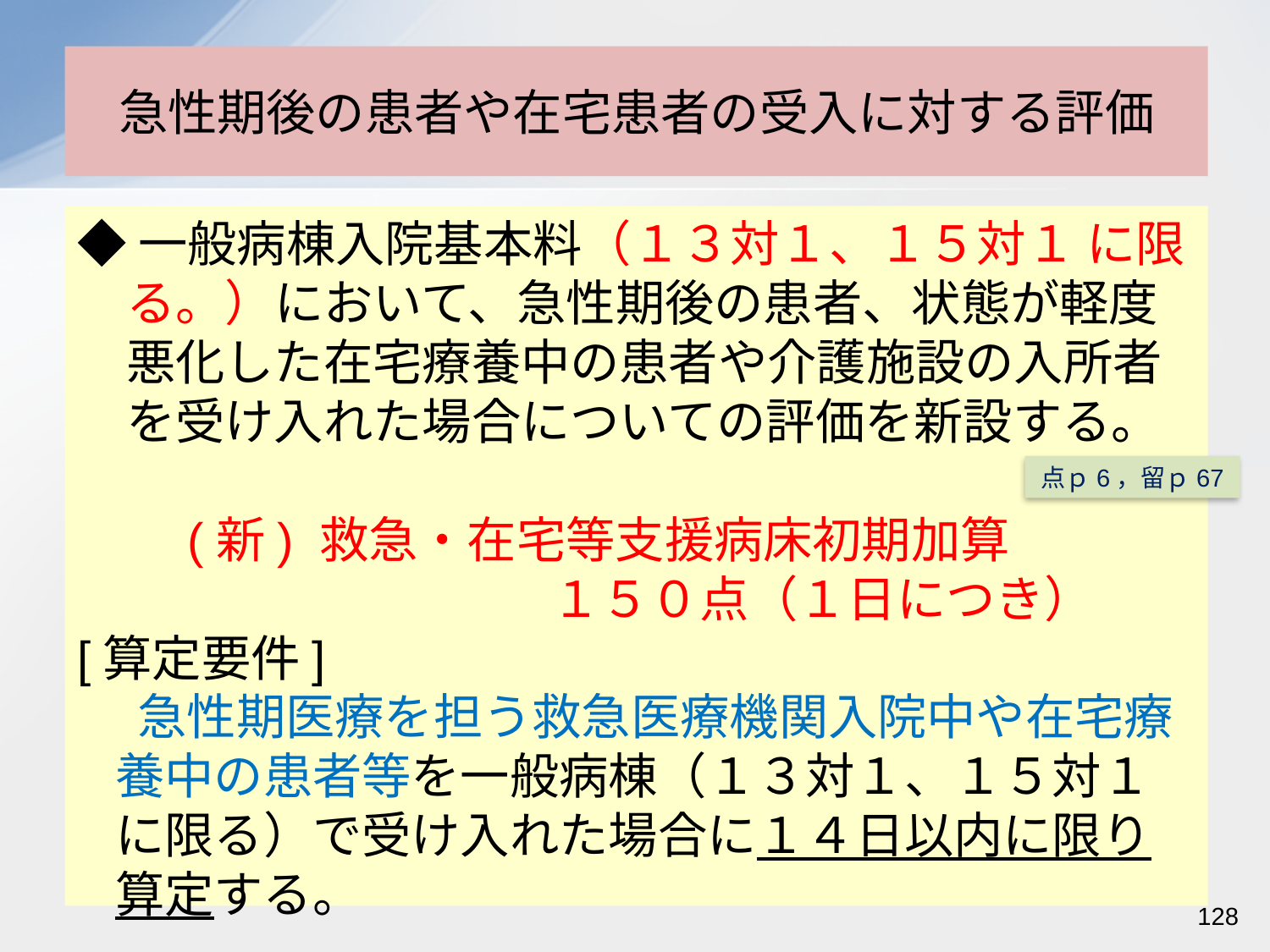

# 急性期後の患者や在宅患者の受入に対する評価
◆一般病棟入院基本料（１３対１、１５対１ に限る。）において、急性期後の患者、状態が軽度悪化した在宅療養中の患者や介護施設の入所者を受け入れた場合についての評価を新設する。

　　(新) 救急・在宅等支援病床初期加算
                                          １５０点（１日につき）
[算定要件]
　 急性期医療を担う救急医療機関入院中や在宅療養中の患者等を一般病棟（１３対１、１５対１ に限る）で受け入れた場合に１４日以内に限り算定する。
点ｐ6，留ｐ67
128